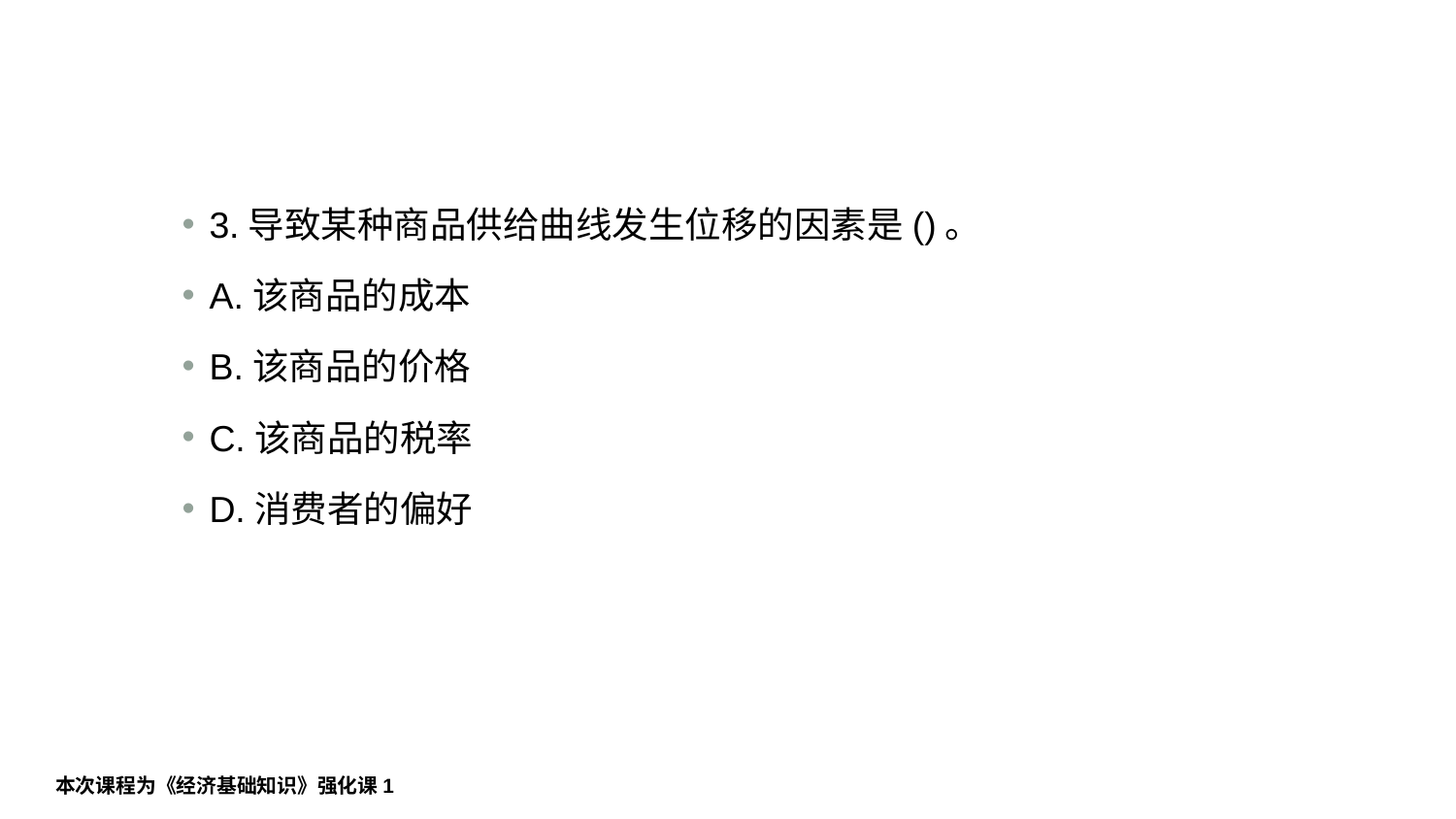

#
3.导致某种商品供给曲线发生位移的因素是()。
A.该商品的成本
B.该商品的价格
C.该商品的税率
D.消费者的偏好